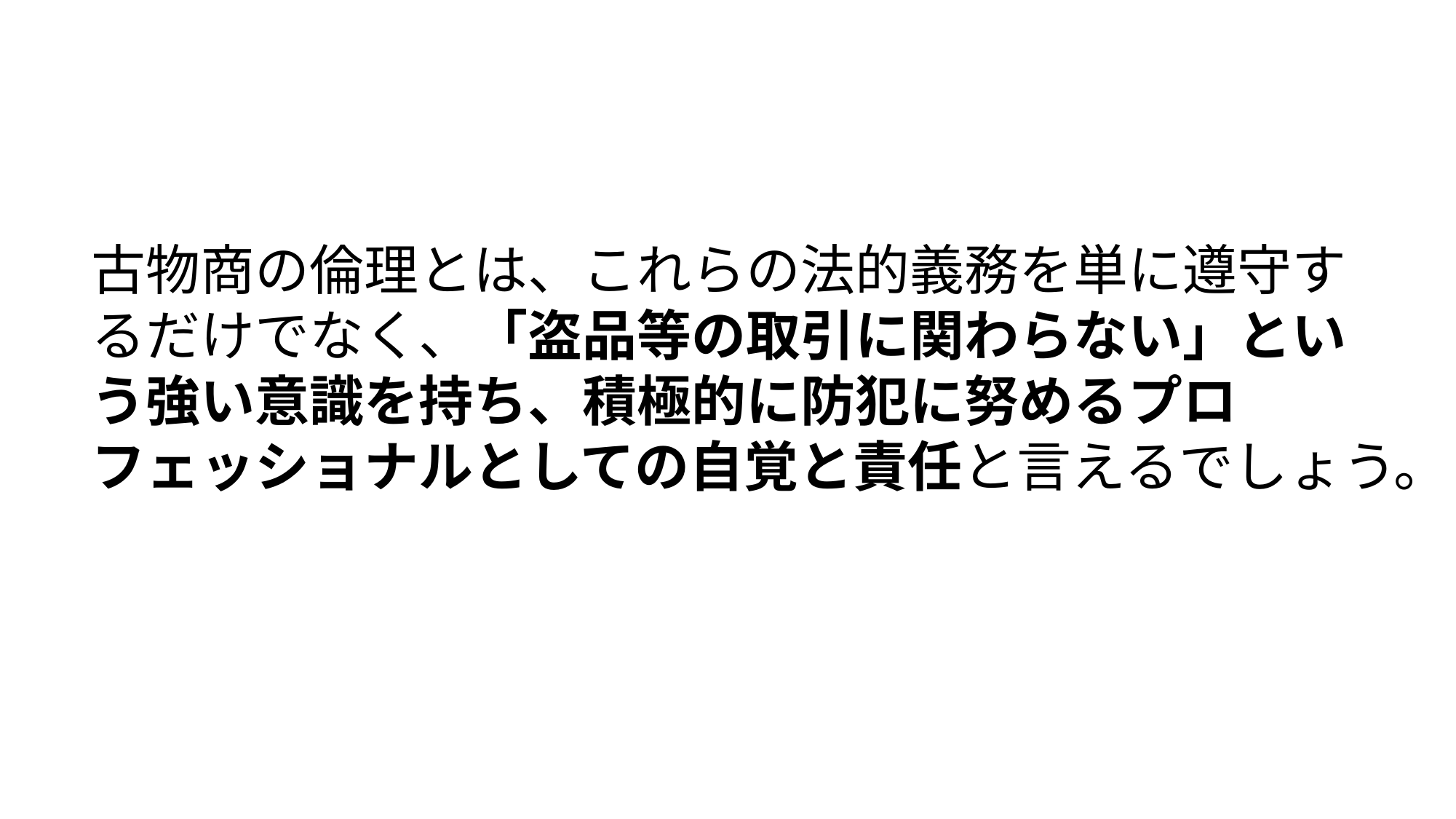

#
古物商の倫理とは、これらの法的義務を単に遵守するだけでなく、「盗品等の取引に関わらない」という強い意識を持ち、積極的に防犯に努めるプロフェッショナルとしての自覚と責任と言えるでしょう。